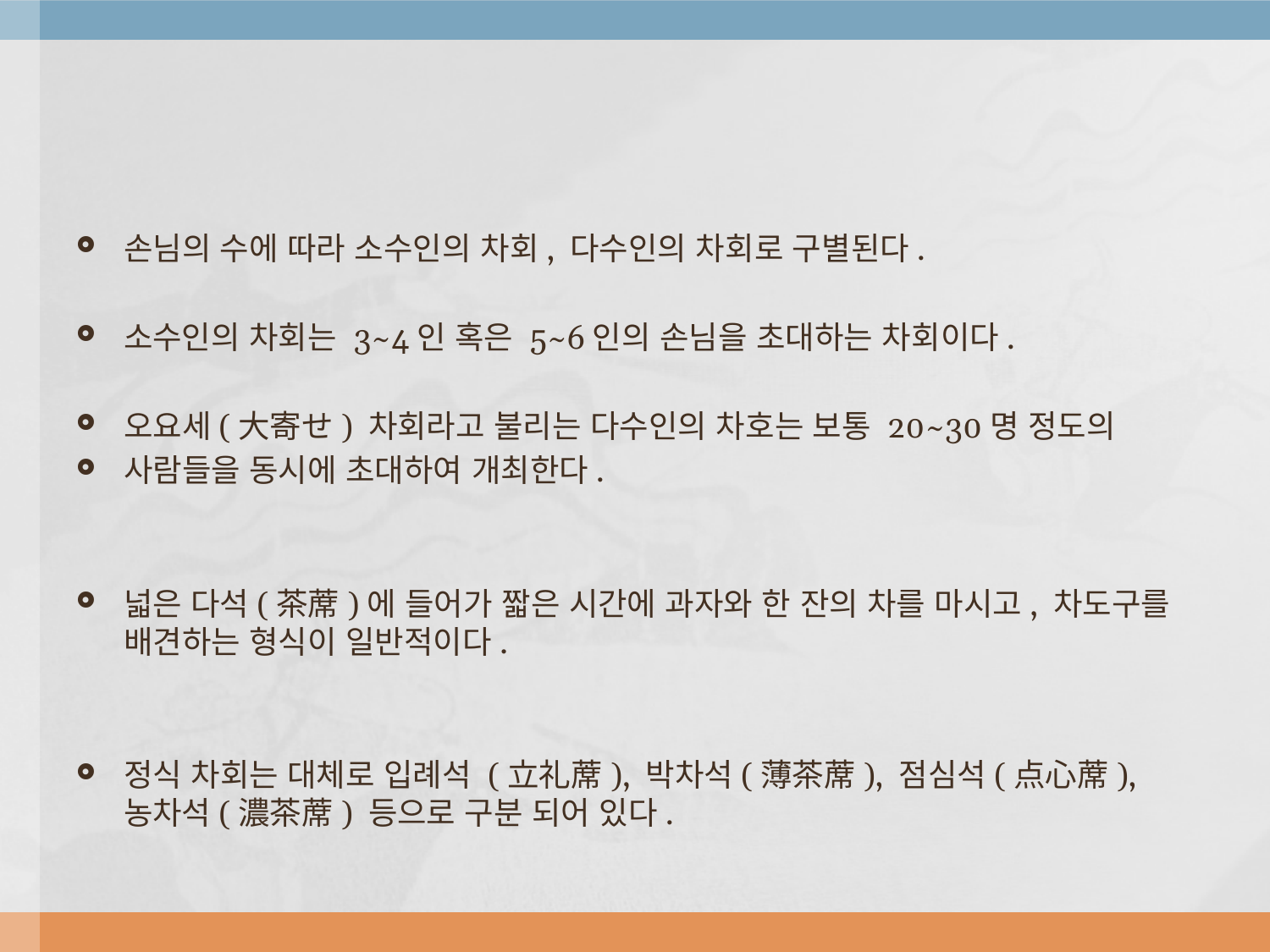

#
손님의 수에 따라 소수인의 차회, 다수인의 차회로 구별된다.

소수인의 차회는 3~4인 혹은 5~6인의 손님을 초대하는 차회이다.

오요세(大寄せ) 차회라고 불리는 다수인의 차호는 보통 20~30명 정도의
사람들을 동시에 초대하여 개최한다.

넓은 다석(茶蓆)에 들어가 짧은 시간에 과자와 한 잔의 차를 마시고, 차도구를 배견하는 형식이 일반적이다.

정식 차회는 대체로 입례석 (立礼蓆), 박차석(薄茶蓆), 점심석(点心蓆), 농차석(濃茶蓆) 등으로 구분 되어 있다.